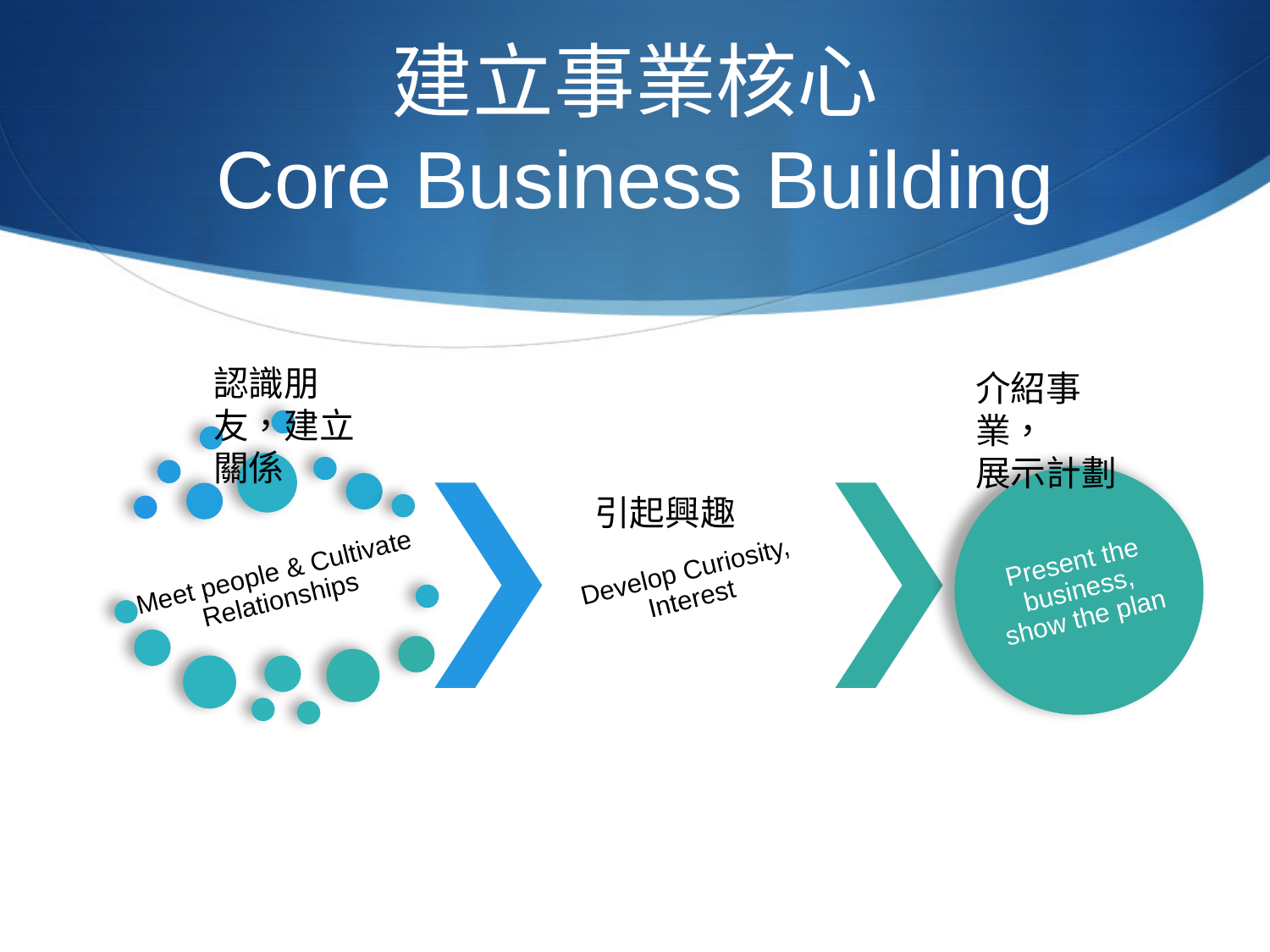

# 建立事業核心 Core Business Building
Meet people & Cultivate Relationships
Develop Curiosity, Interest
Present the business, show the plan
認識朋友，建立關係
介紹事業，
展示計劃
引起興趣